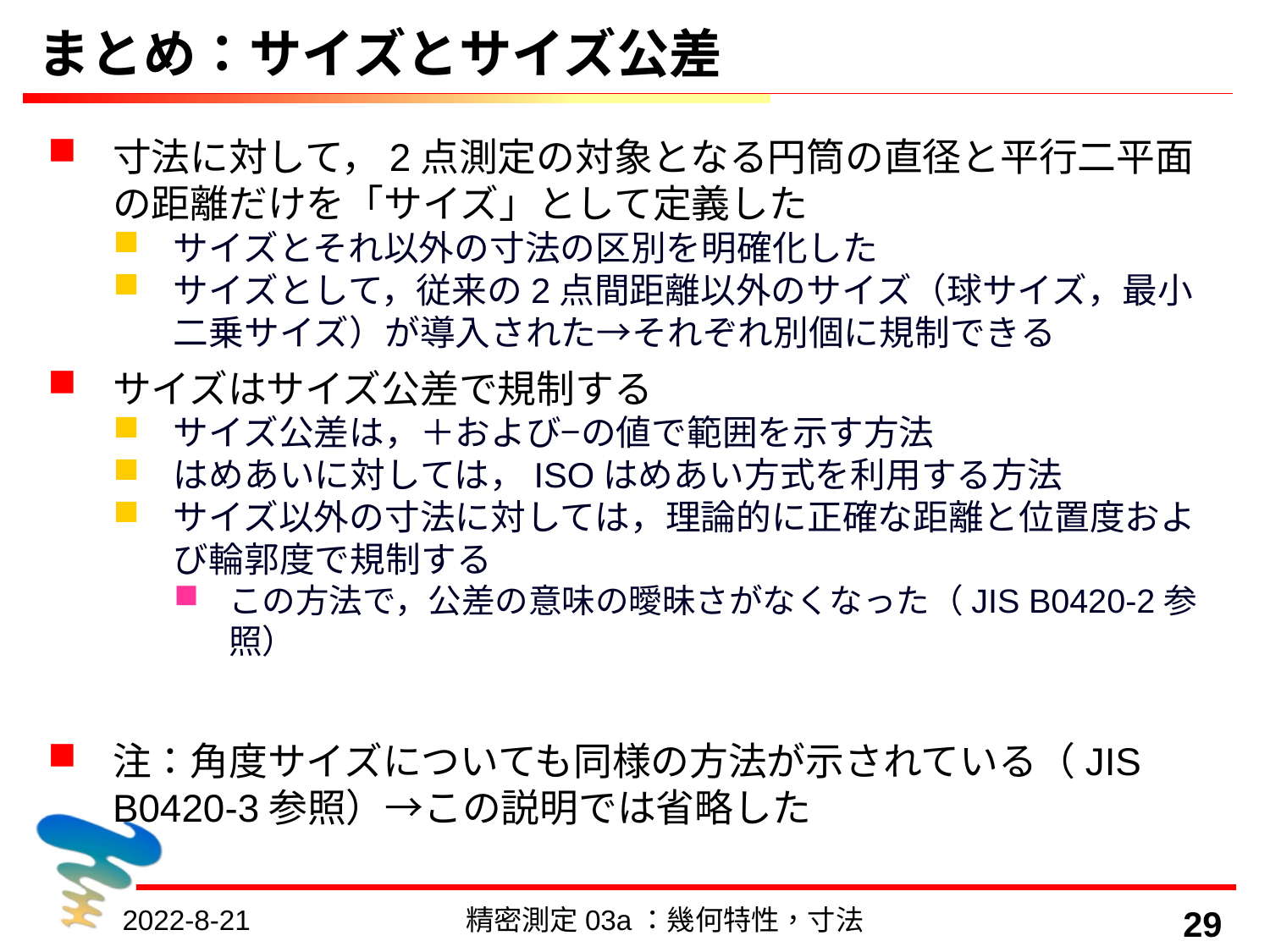

# まとめ：サイズとサイズ公差
寸法に対して，2点測定の対象となる円筒の直径と平行二平面の距離だけを「サイズ」として定義した
サイズとそれ以外の寸法の区別を明確化した
サイズとして，従来の2点間距離以外のサイズ（球サイズ，最小二乗サイズ）が導入された→それぞれ別個に規制できる
サイズはサイズ公差で規制する
サイズ公差は，＋および−の値で範囲を示す方法
はめあいに対しては，ISOはめあい方式を利用する方法
サイズ以外の寸法に対しては，理論的に正確な距離と位置度および輪郭度で規制する
この方法で，公差の意味の曖昧さがなくなった（JIS B0420-2参照）

注：角度サイズについても同様の方法が示されている（JIS B0420-3参照）→この説明では省略した

2022-8-21
精密測定03a：幾何特性，寸法
29